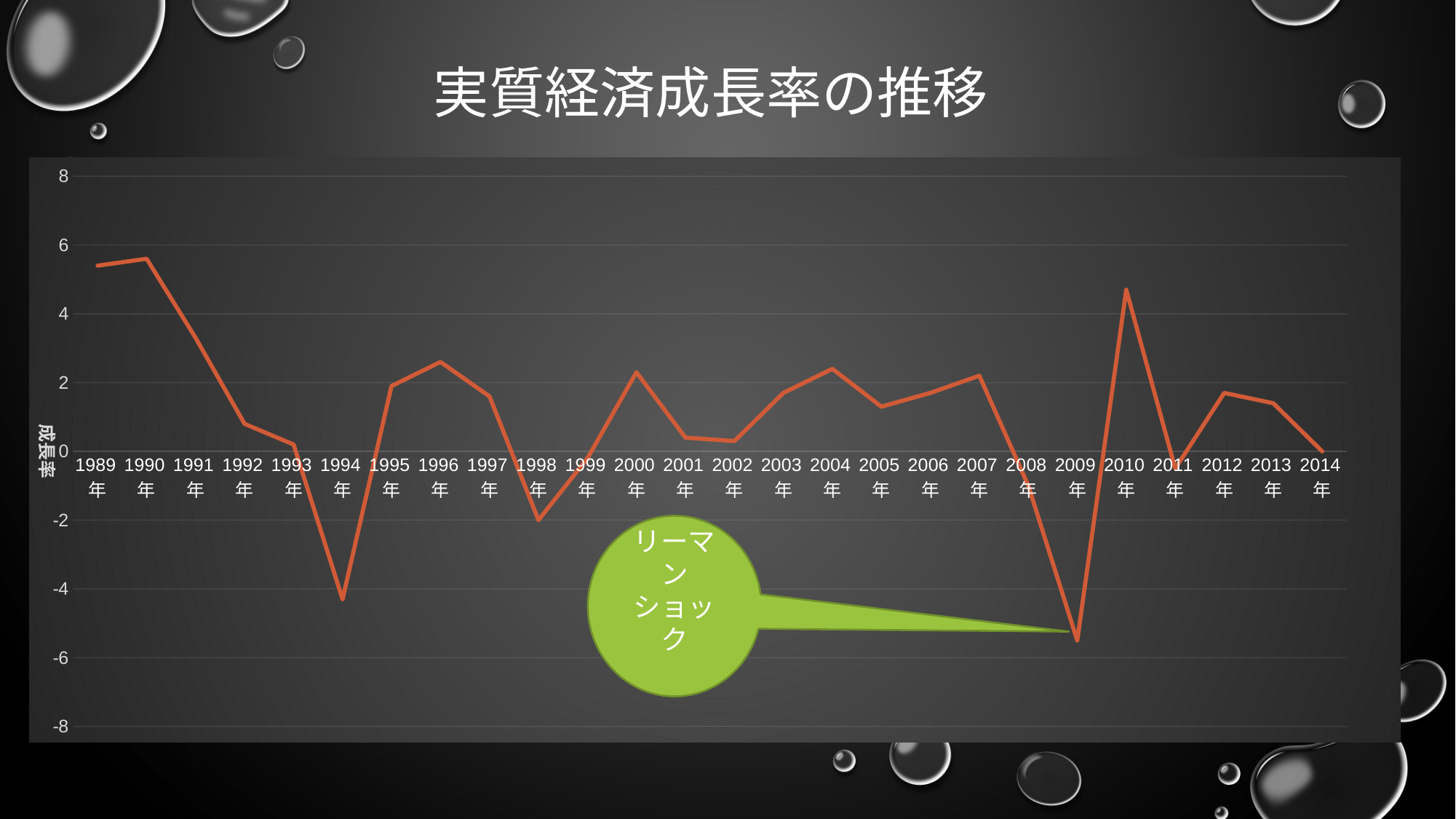

# 実質経済成長率の推移

### Chart

| Category | 実質成長率 |
|---|---|
| 1989年 | 5.4 |
| 1990年 | 5.6 |
| 1991年 | 3.3 |
| 1992年 | 0.8 |
| 1993年 | 0.2 |
| 1994年 | -4.3 |
| 1995年 | 1.9 |
| 1996年 | 2.6 |
| 1997年 | 1.6 |
| 1998年 | -2.0 |
| 1999年 | -0.2 |
| 2000年 | 2.3 |
| 2001年 | 0.4 |
| 2002年 | 0.3 |
| 2003年 | 1.7 |
| 2004年 | 2.4 |
| 2005年 | 1.3 |
| 2006年 | 1.7 |
| 2007年 | 2.2 |
| 2008年 | -1.0 |
| 2009年 | -5.5 |
| 2010年 | 4.7 |
| 2011年 | -0.5 |
| 2012年 | 1.7 |
| 2013年 | 1.4 |
| 2014年 | 0.0 |
リーマンショック